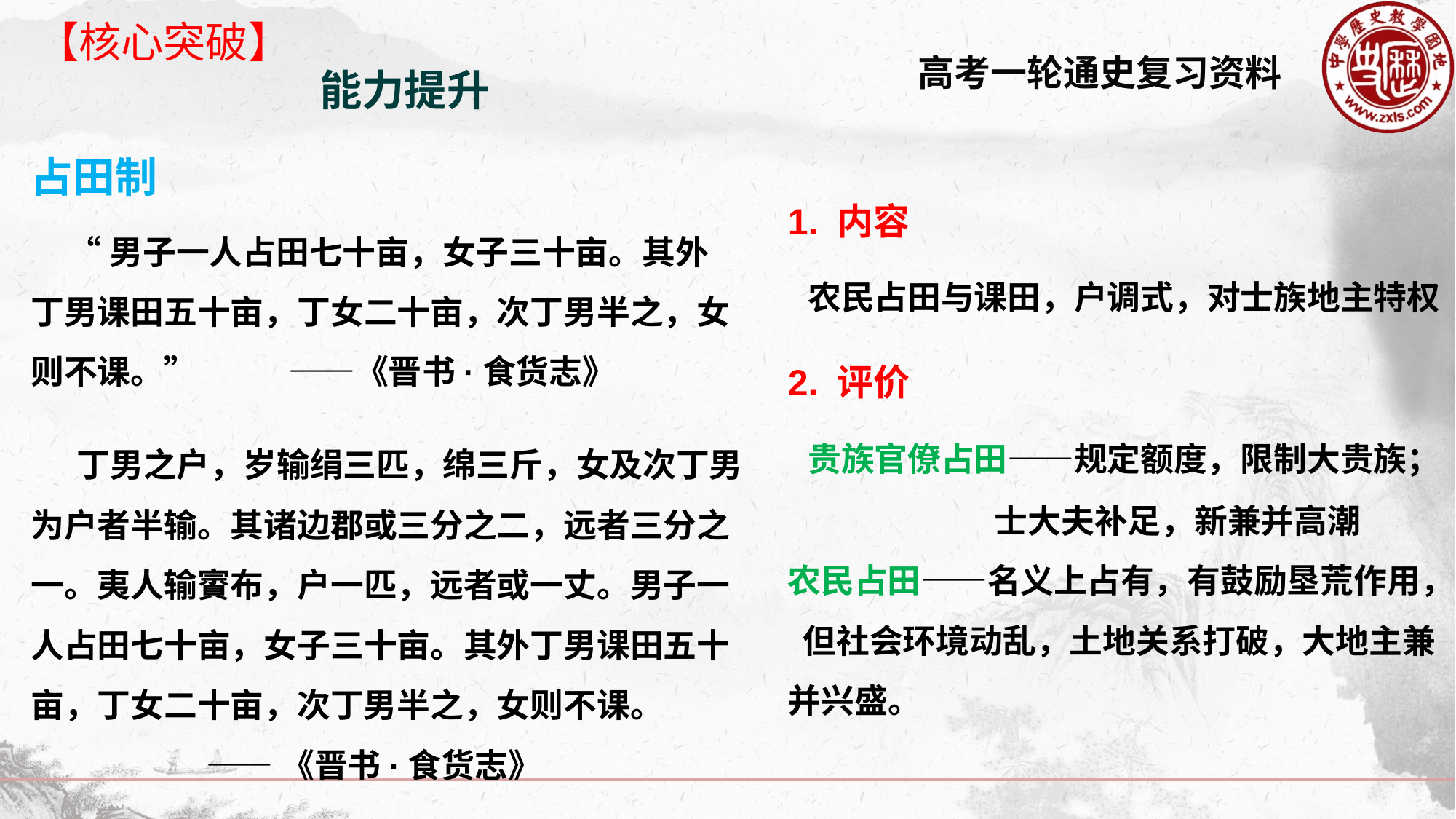

【核心突破】
能力提升
占田制
1. 内容
 农民占田与课田，户调式，对士族地主特权
     “男子一人占田七十亩，女子三十亩。其外丁男课田五十亩，丁女二十亩，次丁男半之，女则不课。”            ——《晋书·食货志》
2. 评价
 贵族官僚占田——规定额度，限制大贵族；
                          士大夫补足，新兼并高潮
农民占田——名义上占有，有鼓励垦荒作用，  但社会环境动乱，土地关系打破，大地主兼并兴盛。
     丁男之户，岁输绢三匹，绵三斤，女及次丁男为户者半输。其诸边郡或三分之二，远者三分之一。夷人输賨布，户一匹，远者或一丈。男子一人占田七十亩，女子三十亩。其外丁男课田五十亩，丁女二十亩，次丁男半之，女则不课。
                       ——《晋书·食货志》